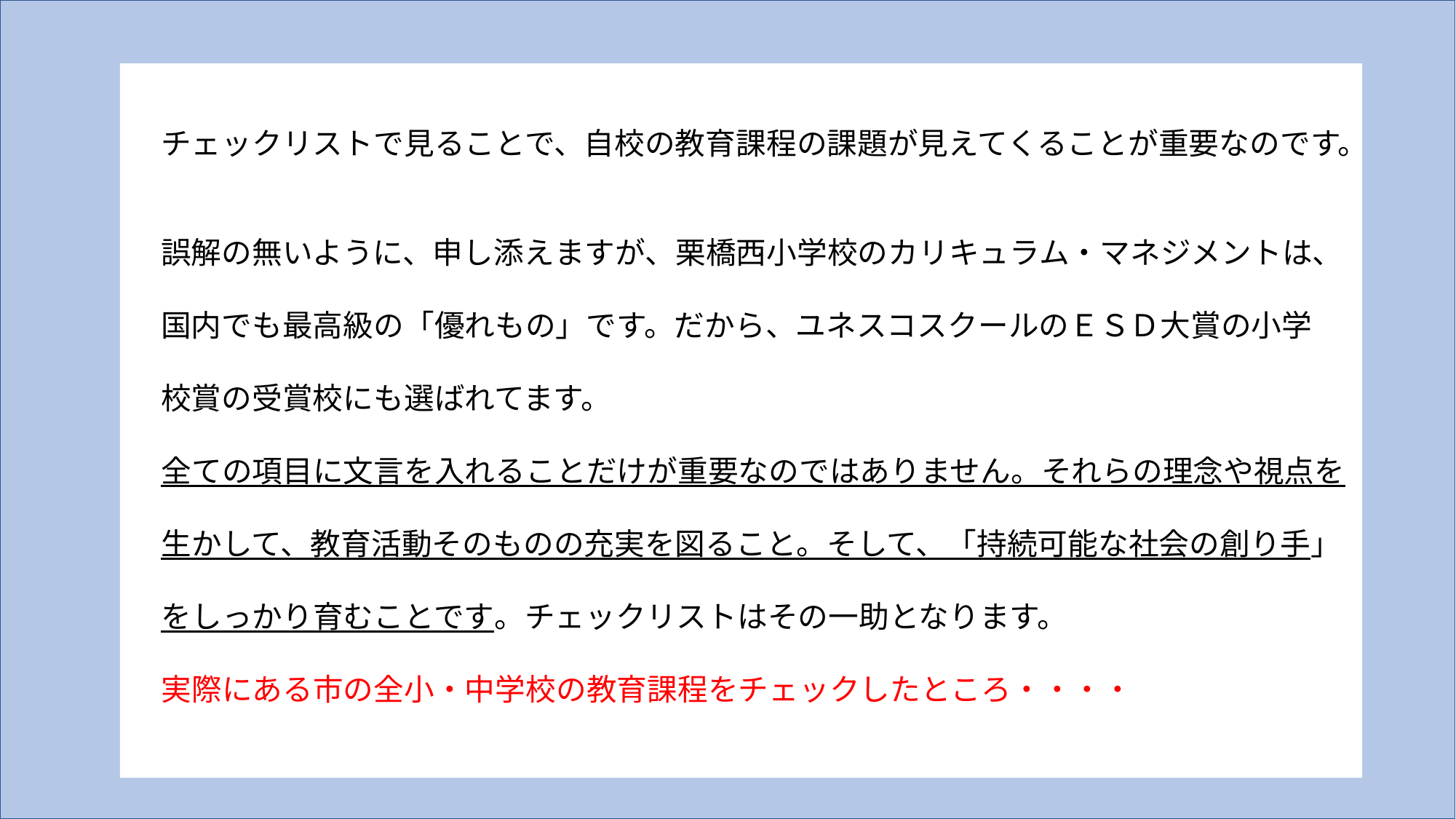

チェックリストで見ることで、自校の教育課程の課題が見えてくることが重要なのです。

　誤解の無いように、申し添えますが、栗橋西小学校のカリキュラム・マネジメントは、

　国内でも最高級の「優れもの」です。だから、ユネスコスクールのＥＳＤ大賞の小学

　校賞の受賞校にも選ばれてます。

　全ての項目に文言を入れることだけが重要なのではありません。それらの理念や視点を

　生かして、教育活動そのものの充実を図ること。そして、「持続可能な社会の創り手」

　をしっかり育むことです。チェックリストはその一助となります。

　実際にある市の全小・中学校の教育課程をチェックしたところ・・・・